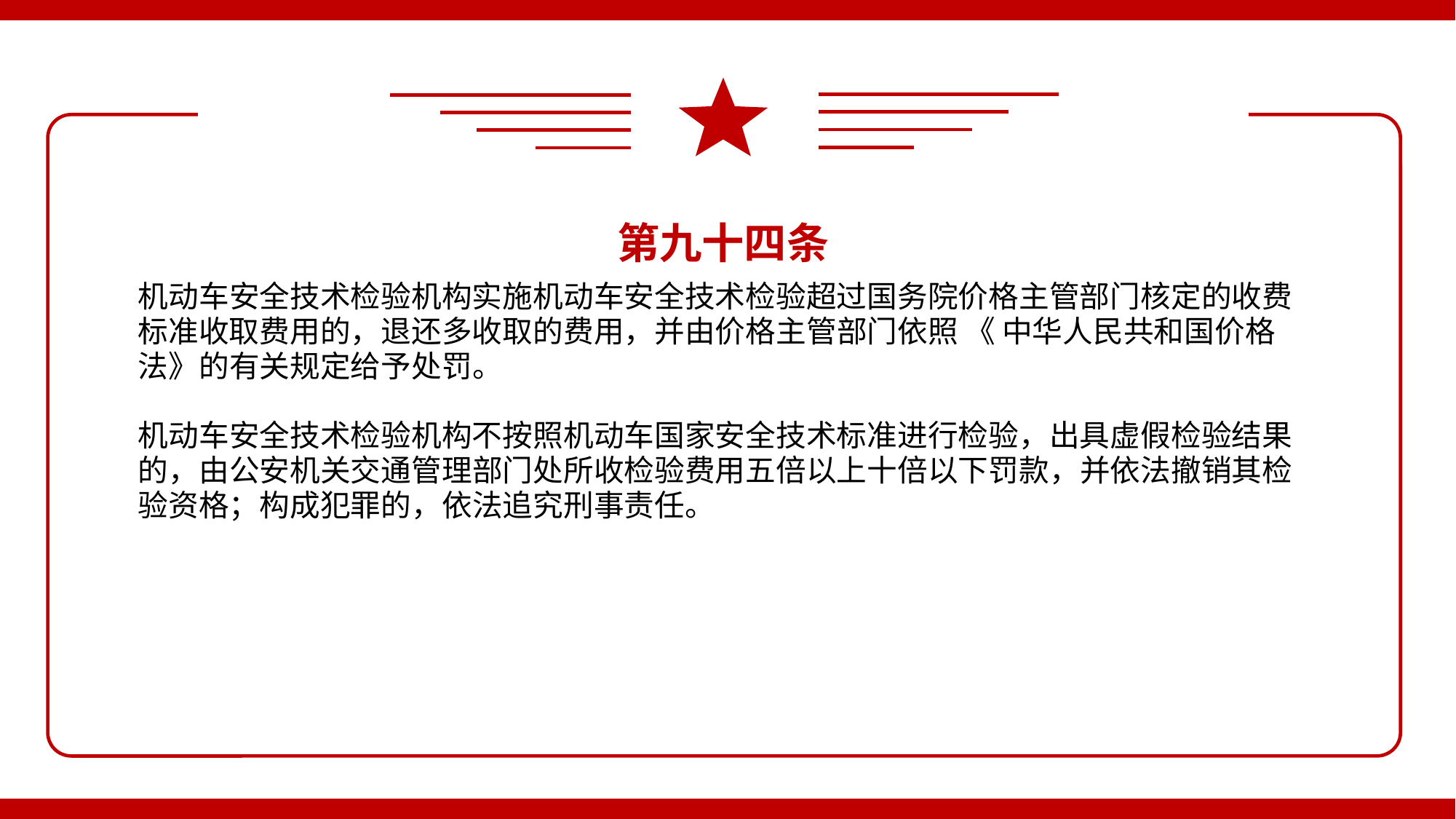

第九十四条
机动车安全技术检验机构实施机动车安全技术检验超过国务院价格主管部门核定的收费标准收取费用的，退还多收取的费用，并由价格主管部门依照 《 中华人民共和国价格法》的有关规定给予处罚。

机动车安全技术检验机构不按照机动车国家安全技术标准进行检验，出具虚假检验结果的，由公安机关交通管理部门处所收检验费用五倍以上十倍以下罚款，并依法撤销其检验资格；构成犯罪的，依法追究刑事责任。